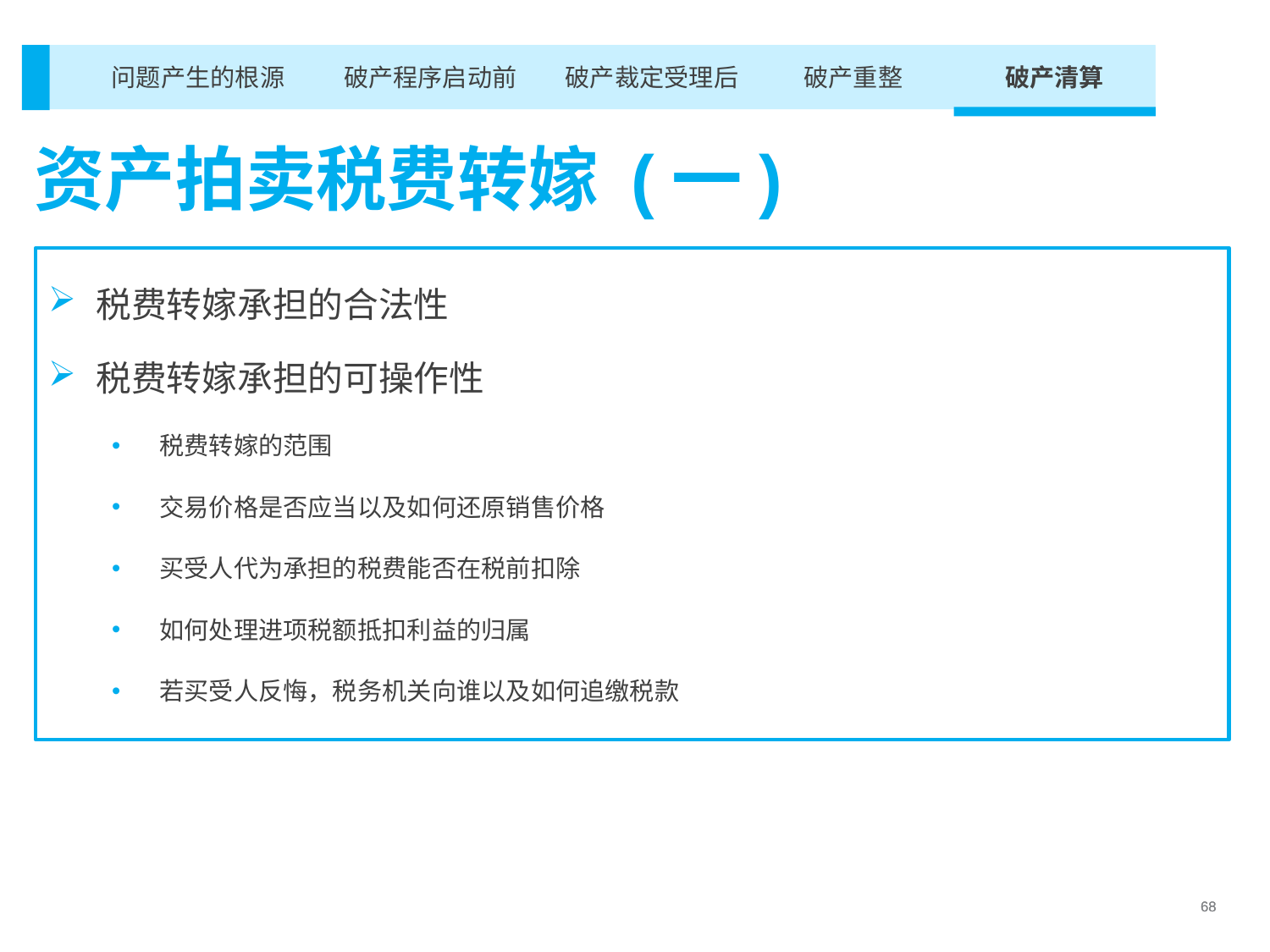

破产重整
破产清算
破产裁定受理后
破产程序启动前
问题产生的根源

资产拍卖税费转嫁 (一)
税费转嫁承担的合法性
税费转嫁承担的可操作性
税费转嫁的范围
交易价格是否应当以及如何还原销售价格
买受人代为承担的税费能否在税前扣除
如何处理进项税额抵扣利益的归属
若买受人反悔，税务机关向谁以及如何追缴税款
68
68